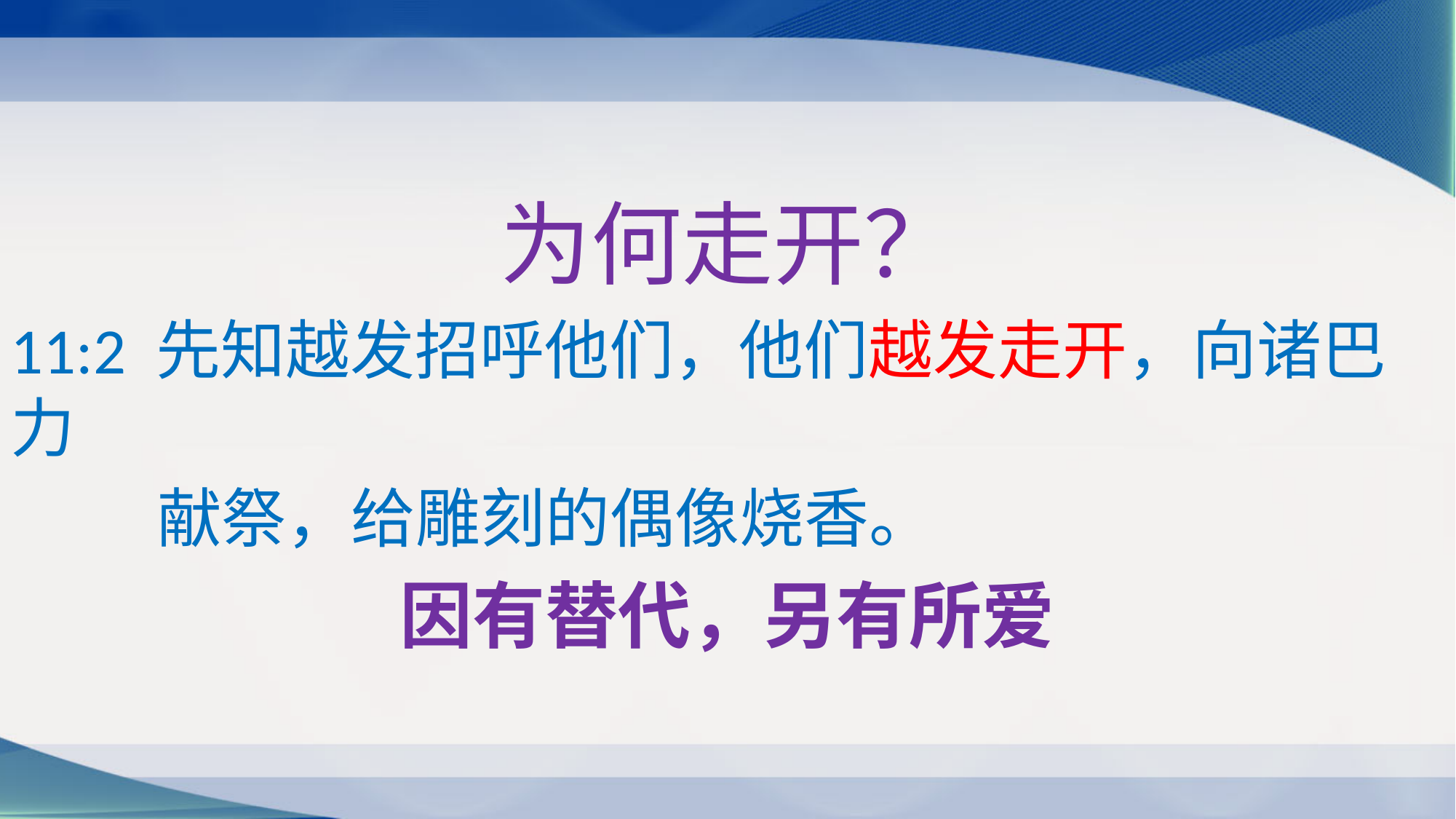

为何走开？
11:2 先知越发招呼他们，他们越发走开，向诸巴力
         献祭，给雕刻的偶像烧香。
因有替代，另有所爱